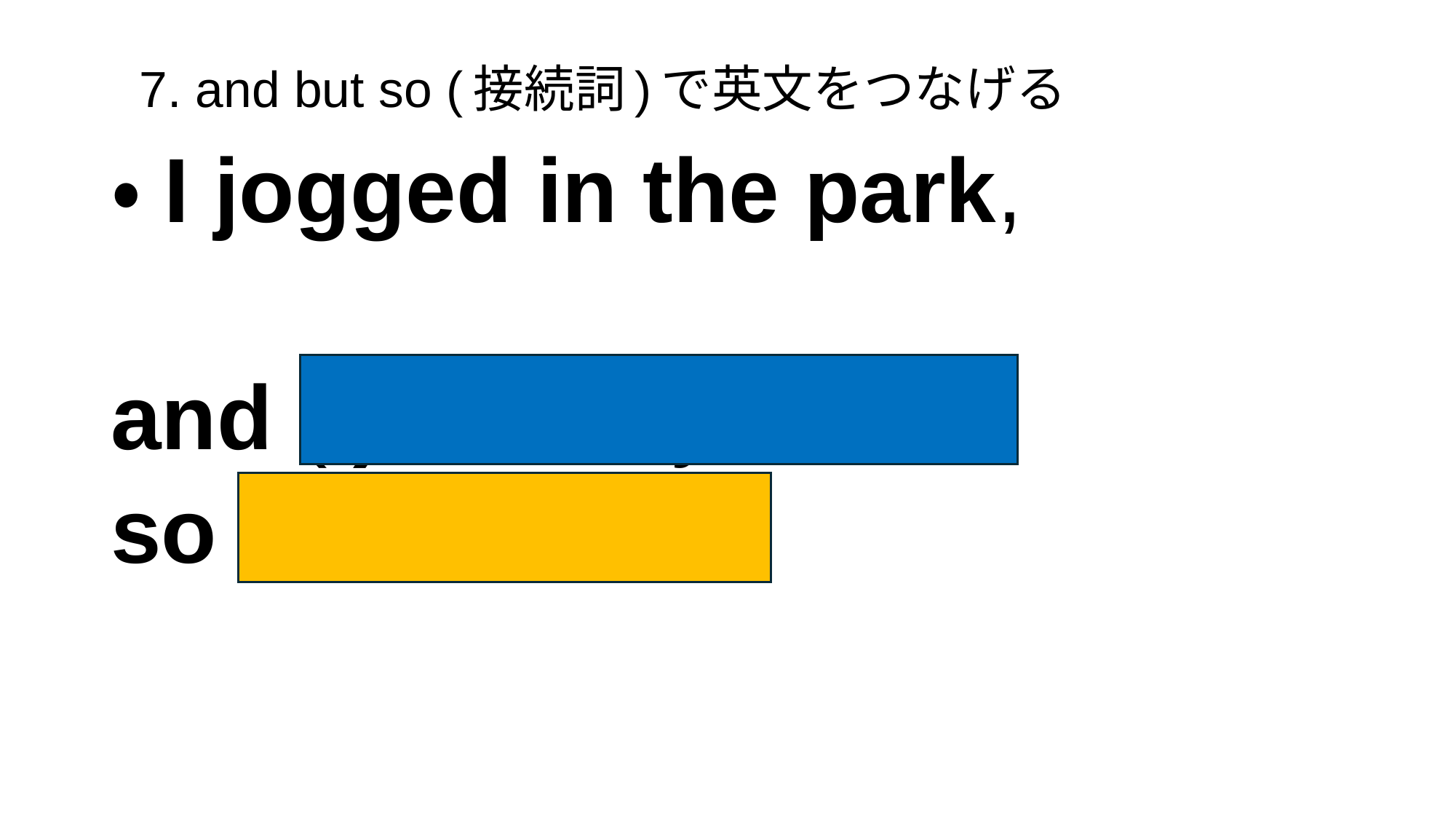

# 7. and but so (接続詞)で英文をつなげる
・I jogged in the park,

and (I) saw my friend,
so I was happy.